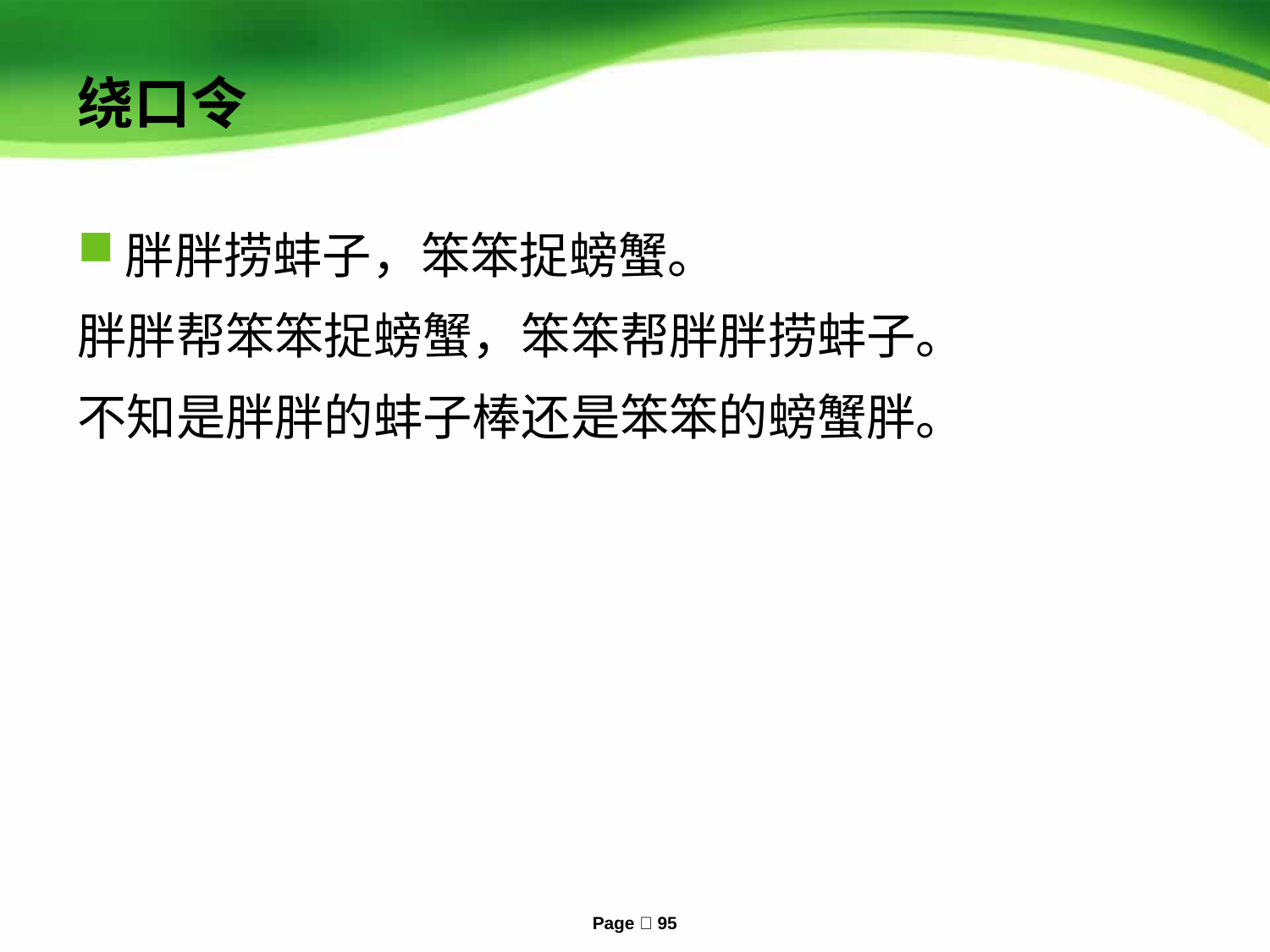

# 绕口令
胖胖捞蚌子，笨笨捉螃蟹。
胖胖帮笨笨捉螃蟹，笨笨帮胖胖捞蚌子。
不知是胖胖的蚌子棒还是笨笨的螃蟹胖。